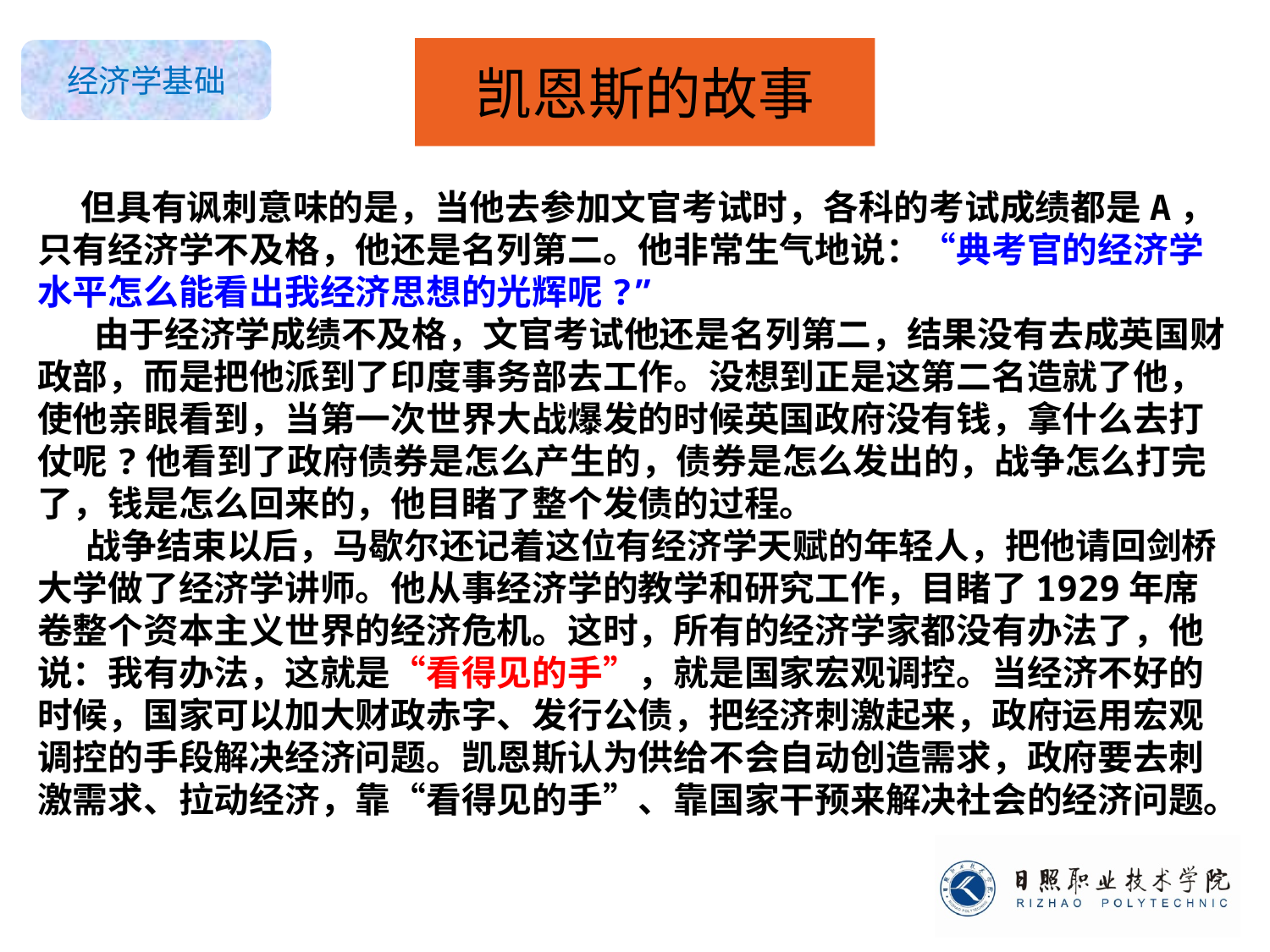

# 凯恩斯的故事

     但具有讽刺意味的是，当他去参加文官考试时，各科的考试成绩都是A，只有经济学不及格，他还是名列第二。他非常生气地说：“典考官的经济学水平怎么能看出我经济思想的光辉呢?”
      由于经济学成绩不及格，文官考试他还是名列第二，结果没有去成英国财政部，而是把他派到了印度事务部去工作。没想到正是这第二名造就了他，使他亲眼看到，当第一次世界大战爆发的时候英国政府没有钱，拿什么去打仗呢?他看到了政府债券是怎么产生的，债券是怎么发出的，战争怎么打完了，钱是怎么回来的，他目睹了整个发债的过程。
     战争结束以后，马歇尔还记着这位有经济学天赋的年轻人，把他请回剑桥大学做了经济学讲师。他从事经济学的教学和研究工作，目睹了1929年席卷整个资本主义世界的经济危机。这时，所有的经济学家都没有办法了，他说：我有办法，这就是“看得见的手”，就是国家宏观调控。当经济不好的时候，国家可以加大财政赤字、发行公债，把经济刺激起来，政府运用宏观调控的手段解决经济问题。凯恩斯认为供给不会自动创造需求，政府要去刺激需求、拉动经济，靠“看得见的手”、靠国家干预来解决社会的经济问题。